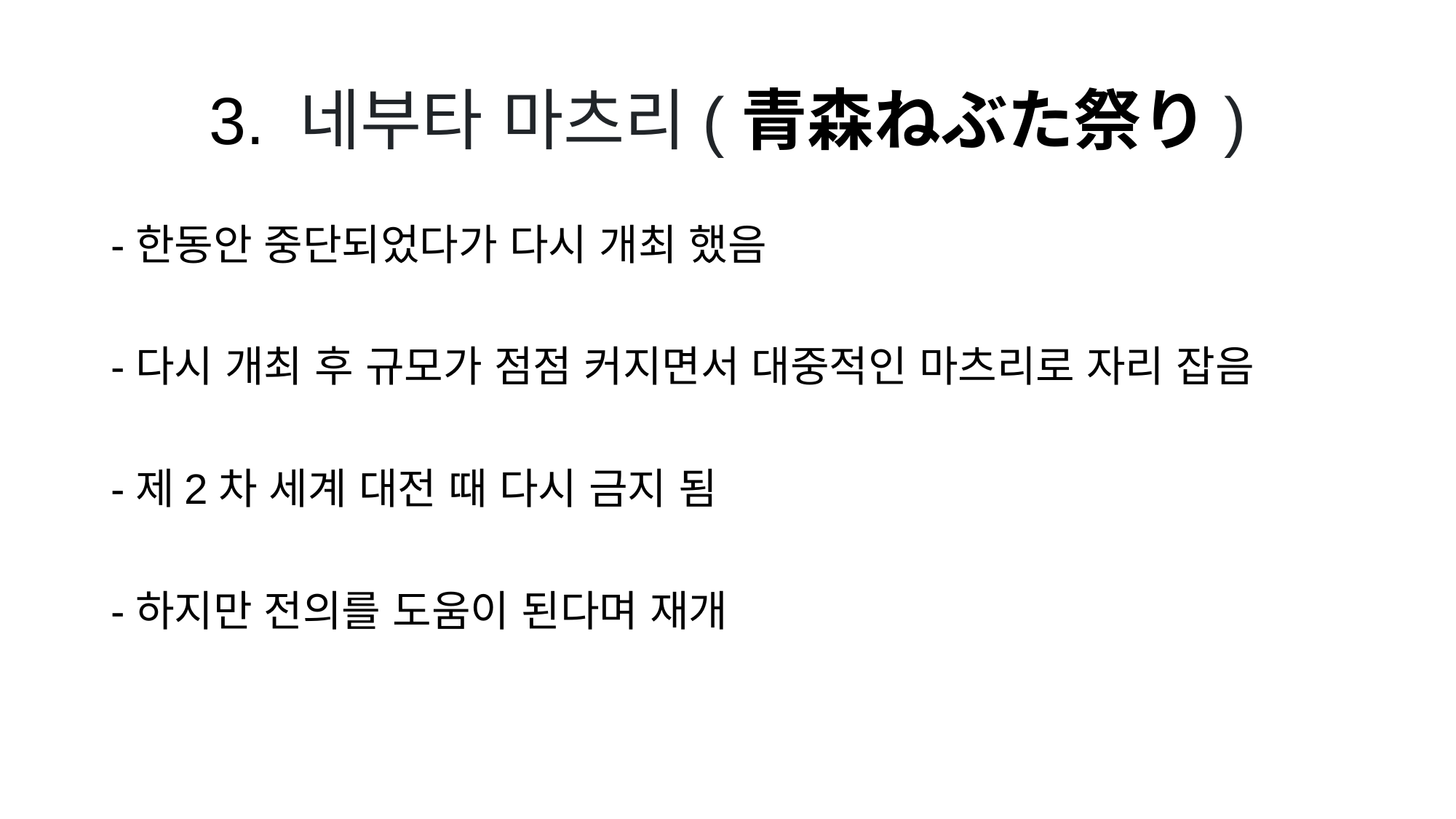

# 3. 네부타 마츠리(青森ねぶた祭り)
-한동안 중단되었다가 다시 개최 했음

-다시 개최 후 규모가 점점 커지면서 대중적인 마츠리로 자리 잡음

-제2차 세계 대전 때 다시 금지 됨

-하지만 전의를 도움이 된다며 재개